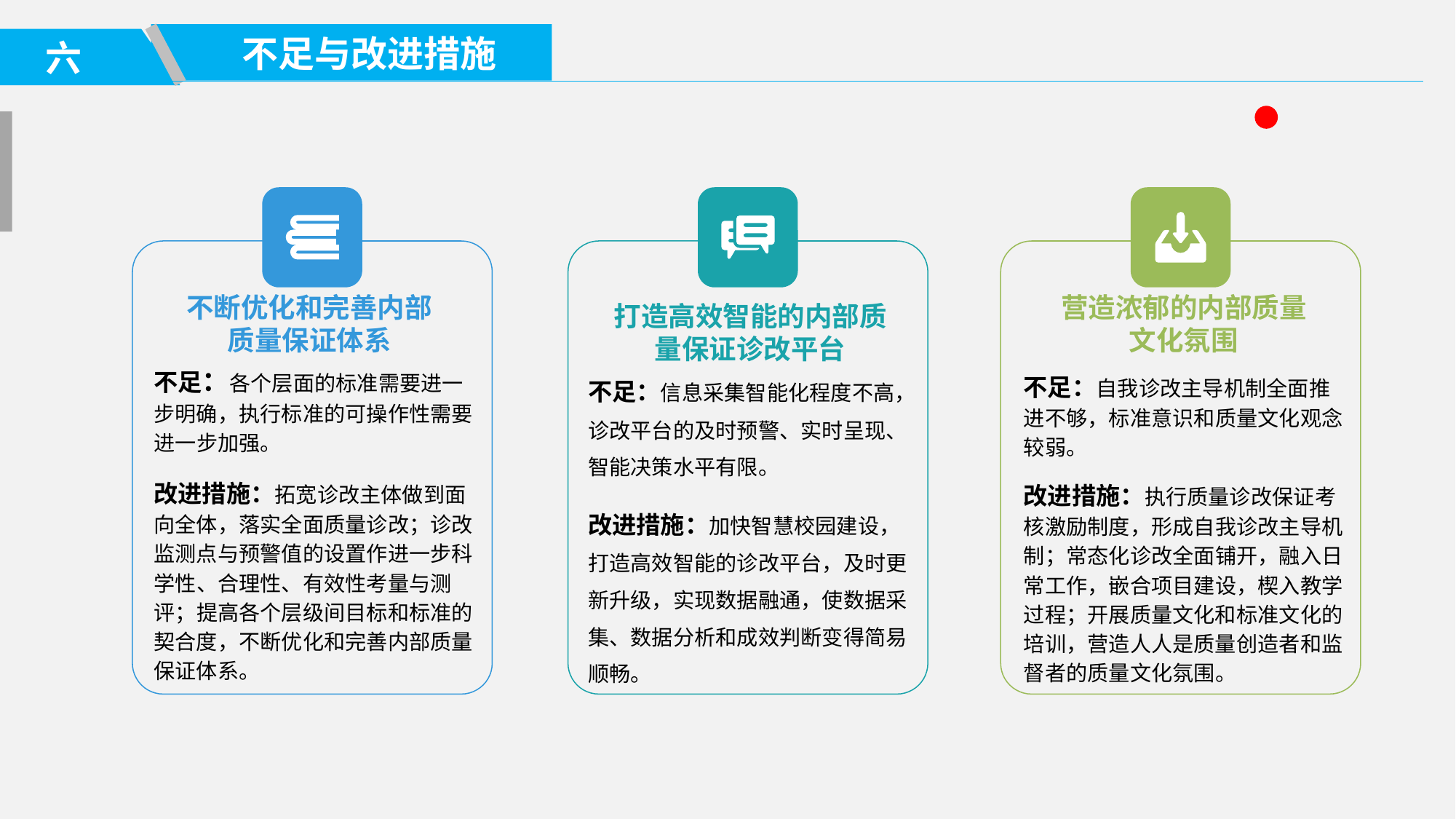

不足与改进措施
六

营造浓郁的内部质量文化氛围
不断优化和完善内部质量保证体系
打造高效智能的内部质量保证诊改平台
不足：各个层面的标准需要进一步明确，执行标准的可操作性需要进一步加强。
改进措施：拓宽诊改主体做到面向全体，落实全面质量诊改；诊改监测点与预警值的设置作进一步科学性、合理性、有效性考量与测评；提高各个层级间目标和标准的契合度，不断优化和完善内部质量保证体系。
不足：自我诊改主导机制全面推进不够，标准意识和质量文化观念较弱。
改进措施：执行质量诊改保证考核激励制度，形成自我诊改主导机制；常态化诊改全面铺开，融入日常工作，嵌合项目建设，楔入教学过程；开展质量文化和标准文化的培训，营造人人是质量创造者和监督者的质量文化氛围。
不足：信息采集智能化程度不高，诊改平台的及时预警、实时呈现、智能决策水平有限。
改进措施：加快智慧校园建设，打造高效智能的诊改平台，及时更新升级，实现数据融通，使数据采集、数据分析和成效判断变得简易顺畅。